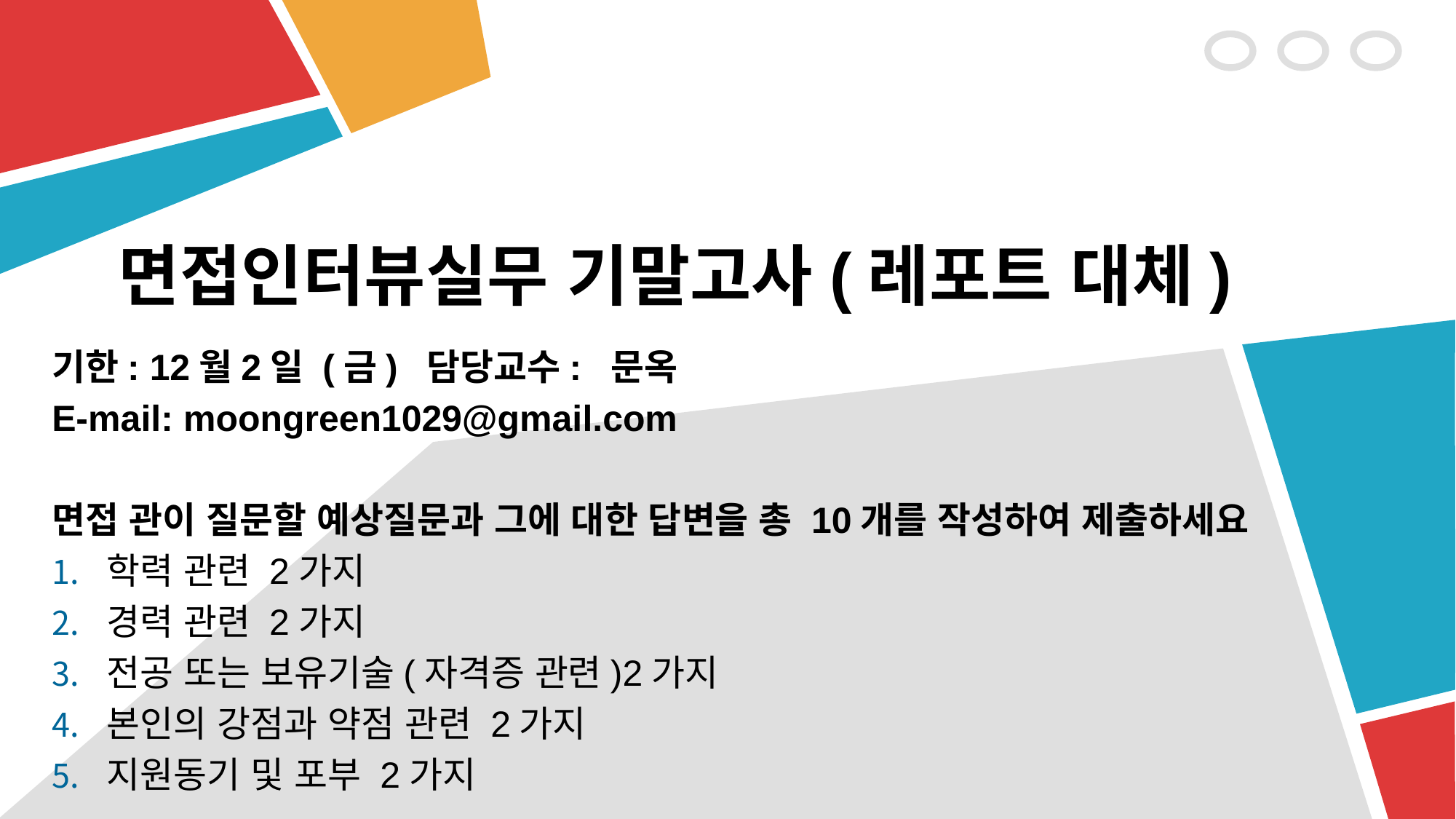

# 면접인터뷰실무 기말고사(레포트 대체)
기한: 12월2일 (금)  담당교수:  문옥
E-mail: moongreen1029@gmail.com

면접 관이 질문할 예상질문과 그에 대한 답변을 총 10개를 작성하여 제출하세요
학력 관련 2가지
경력 관련 2가지
전공 또는 보유기술(자격증 관련)2가지
본인의 강점과 약점 관련 2가지
지원동기 및 포부 2가지